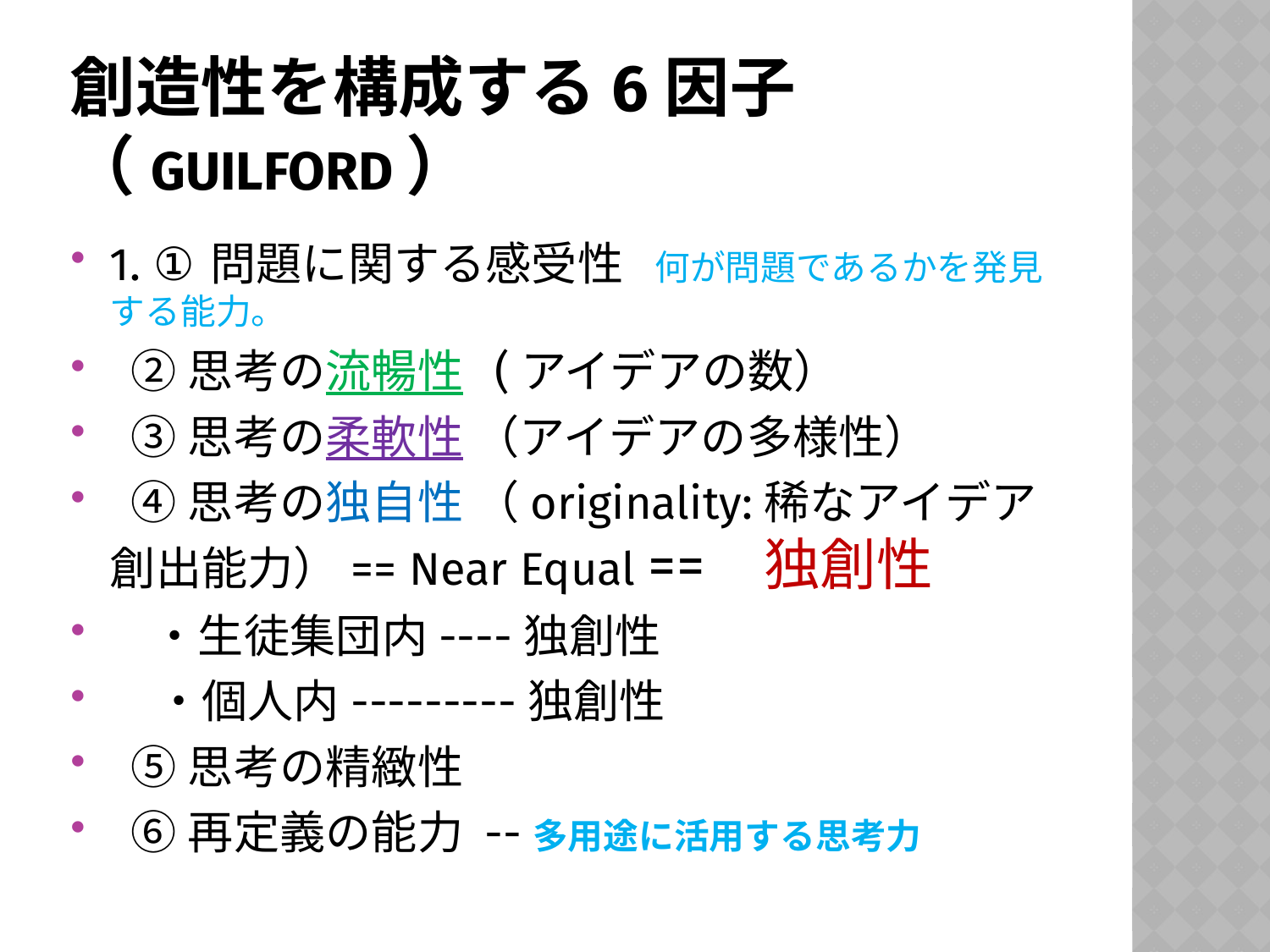

# 創造性を構成する6因子（Guilford）
1. ①問題に関する感受性   何が問題であるかを発見する能力。
  ②思考の流暢性  (アイデアの数）
  ③思考の柔軟性 （アイデアの多様性）
  ④思考の独自性 （originality:稀なアイデア創出能力）== Near Equal ==   独創性
   ・生徒集団内----独創性
　・個人内---------独創性
  ⑤思考の精緻性
  ⑥再定義の能力 --多用途に活用する思考力